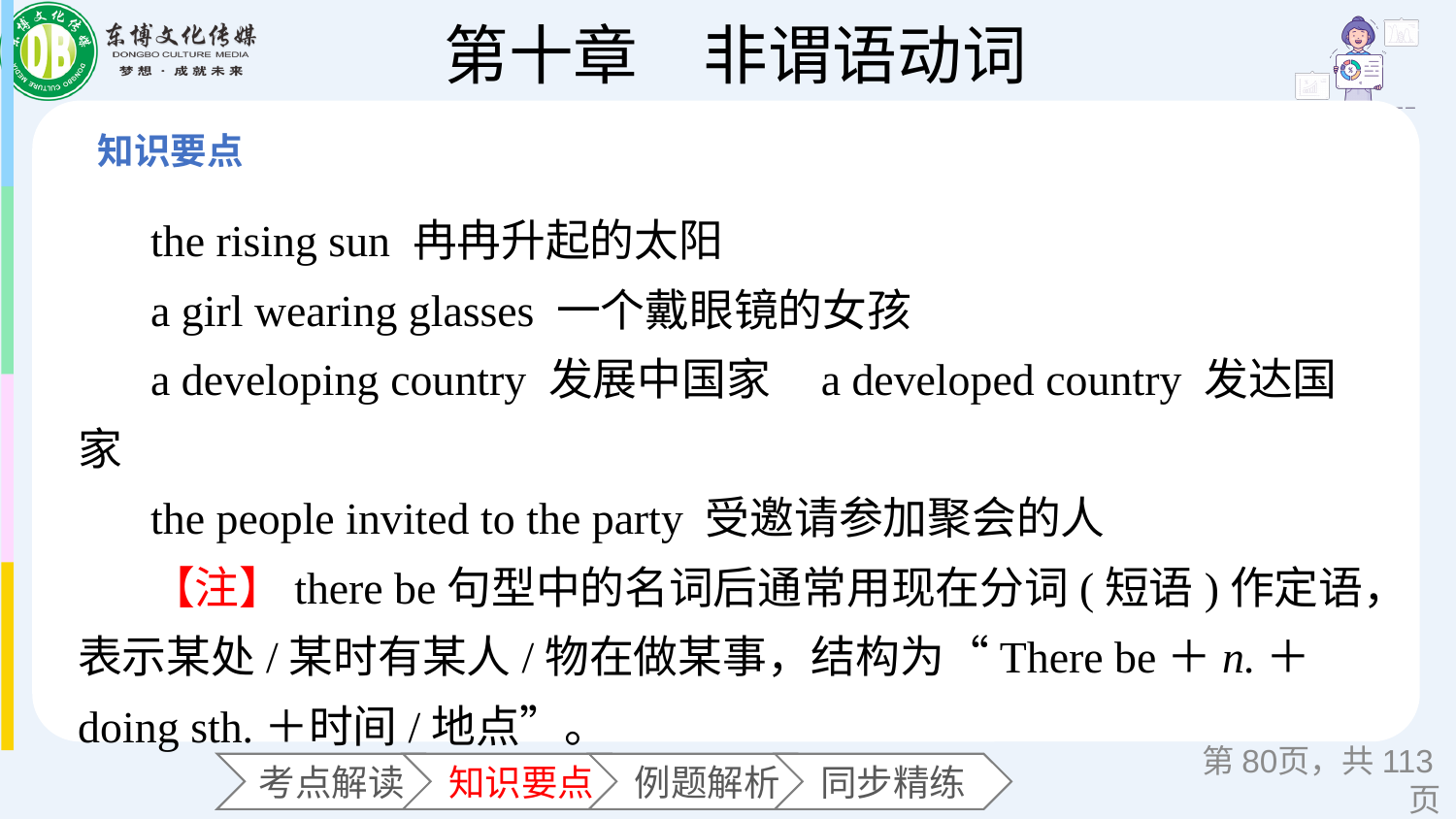

the rising sun 冉冉升起的太阳
a girl wearing glasses 一个戴眼镜的女孩
a developing country 发展中国家    a developed country 发达国家
the people invited to the party 受邀请参加聚会的人
【注】there be句型中的名词后通常用现在分词(短语)作定语，表示某处/某时有某人/物在做某事，结构为“There be＋n.＋doing sth.＋时间/地点”。
第80页，共113页